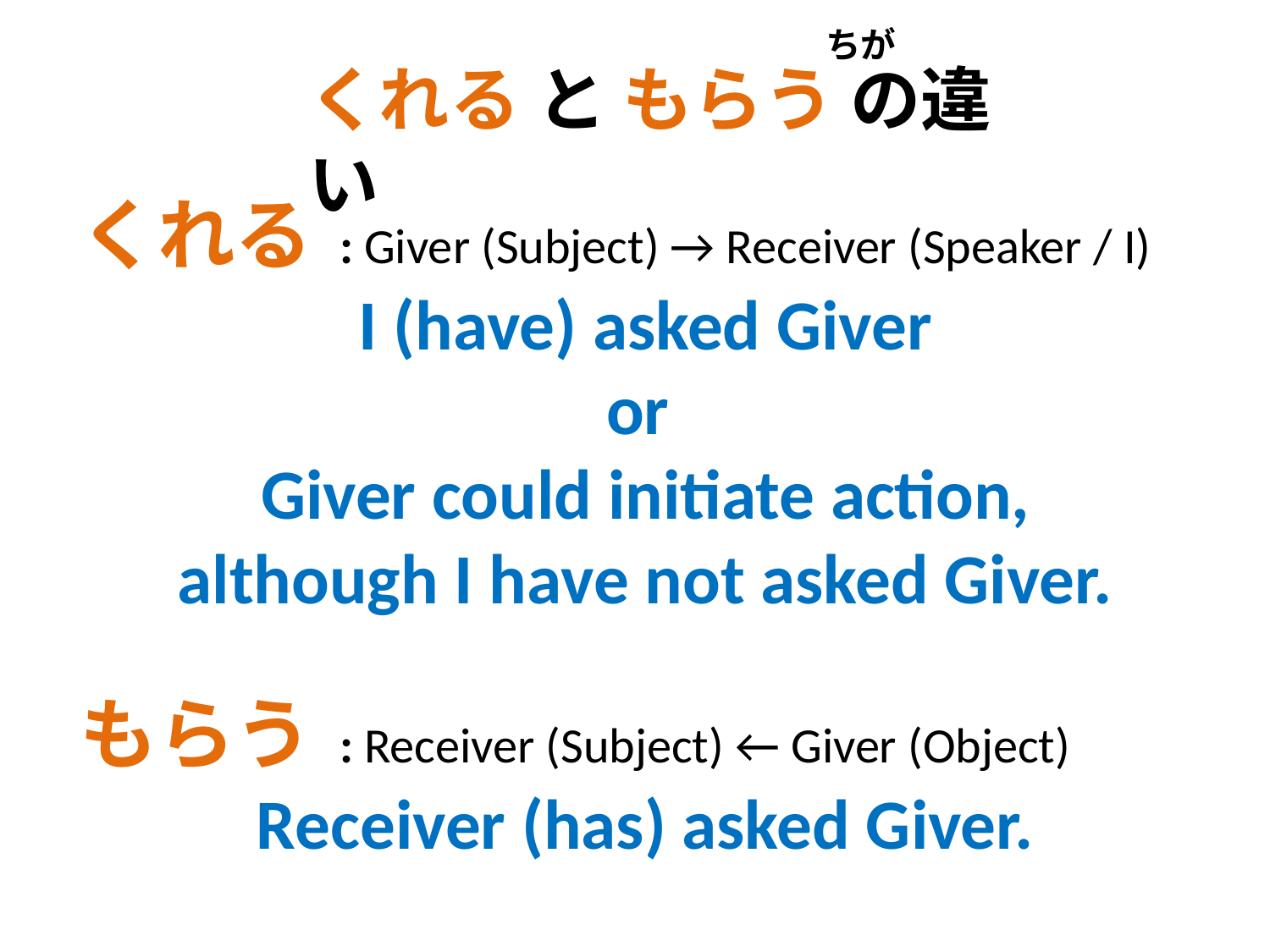

ちが
くれる と もらう の違い
くれる : Giver (Subject) → Receiver (Speaker / I)
I (have) asked Giver
or
Giver could initiate action,
although I have not asked Giver.

もらう : Receiver (Subject) ← Giver (Object)
Receiver (has) asked Giver.